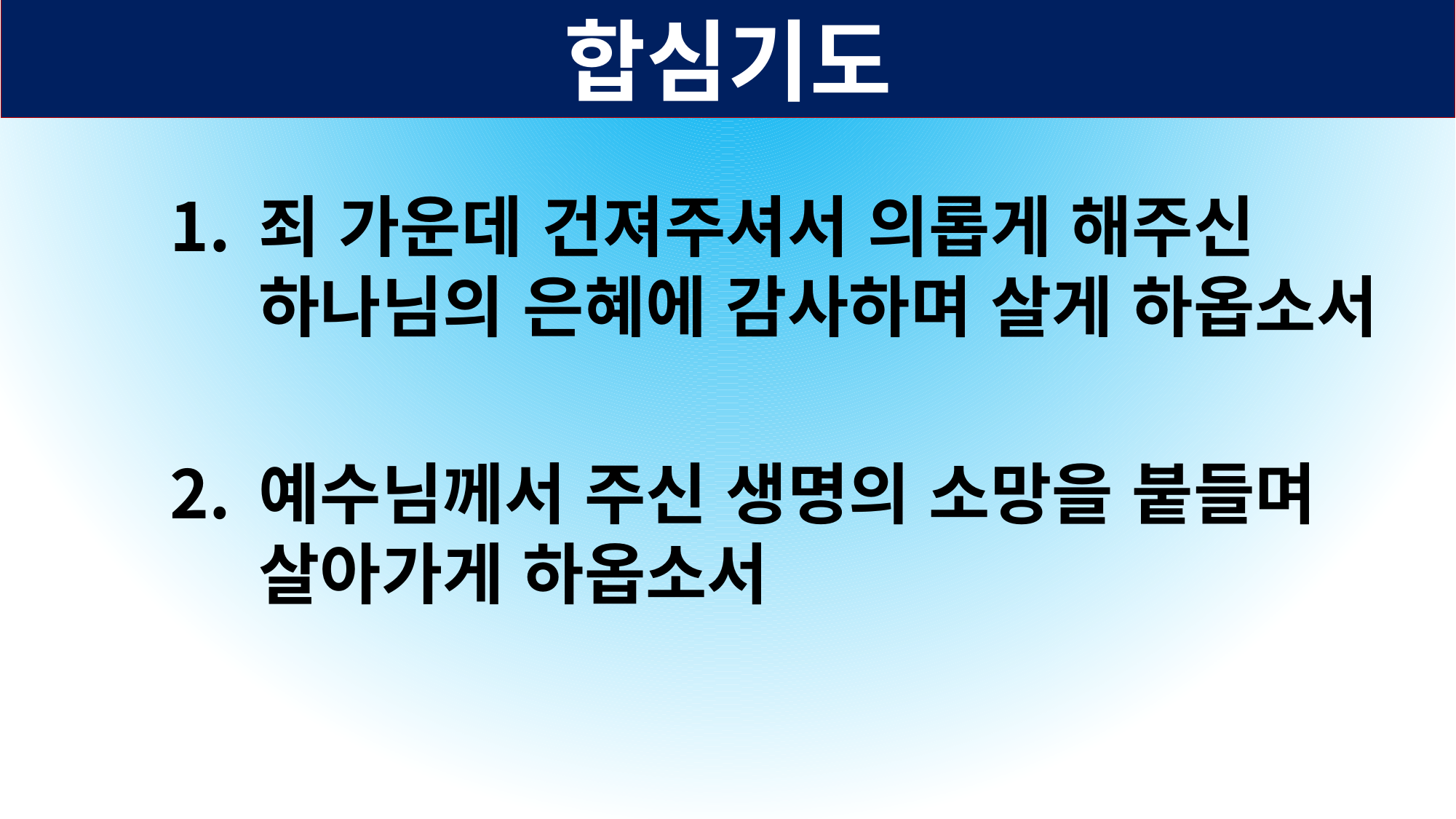

합심기도
죄 가운데 건져주셔서 의롭게 해주신 하나님의 은혜에 감사하며 살게 하옵소서

예수님께서 주신 생명의 소망을 붙들며 살아가게 하옵소서